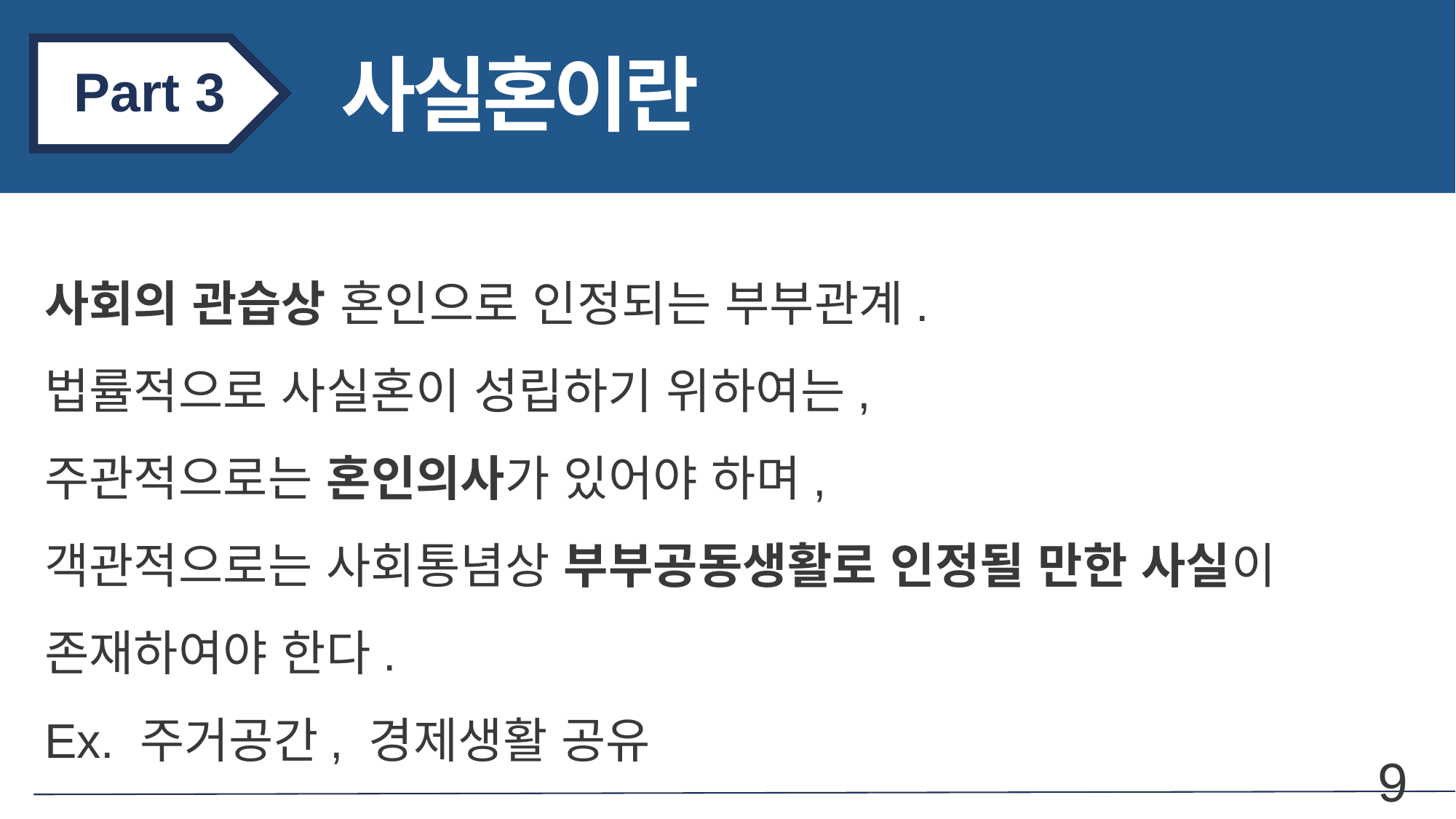

Part 3
사실혼이란
사회의 관습상 혼인으로 인정되는 부부관계.
법률적으로 사실혼이 성립하기 위하여는,
주관적으로는 혼인의사가 있어야 하며,
객관적으로는 사회통념상 부부공동생활로 인정될 만한 사실이 존재하여야 한다.
Ex. 주거공간, 경제생활 공유
9